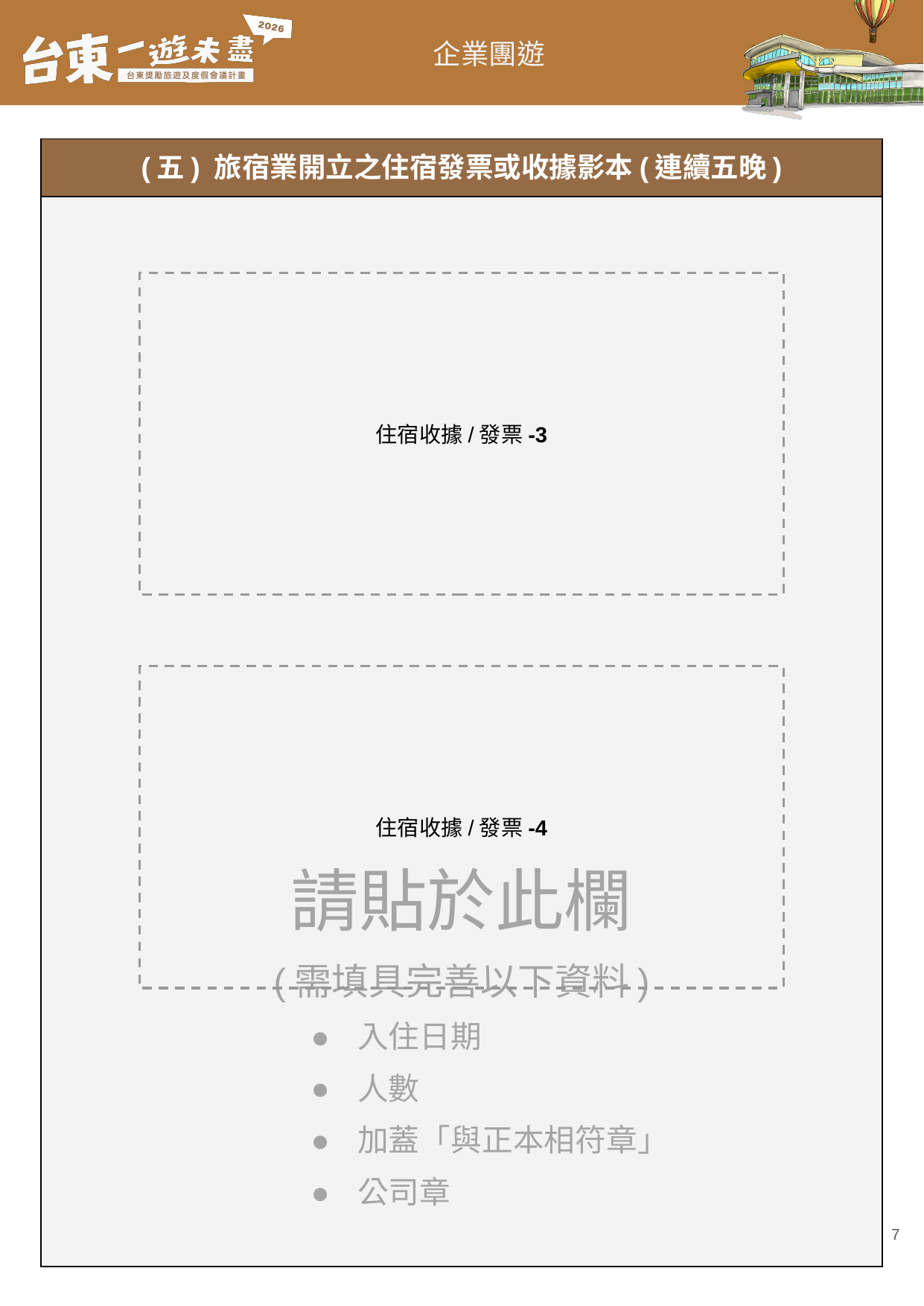

| (五) 旅宿業開立之住宿發票或收據影本(連續五晚) |
| --- |
| 請貼於此欄 (需填具完善以下資料) 入住日期 人數 加蓋「與正本相符章」 公司章 |
住宿收據/發票-3
住宿收據/發票-4
7